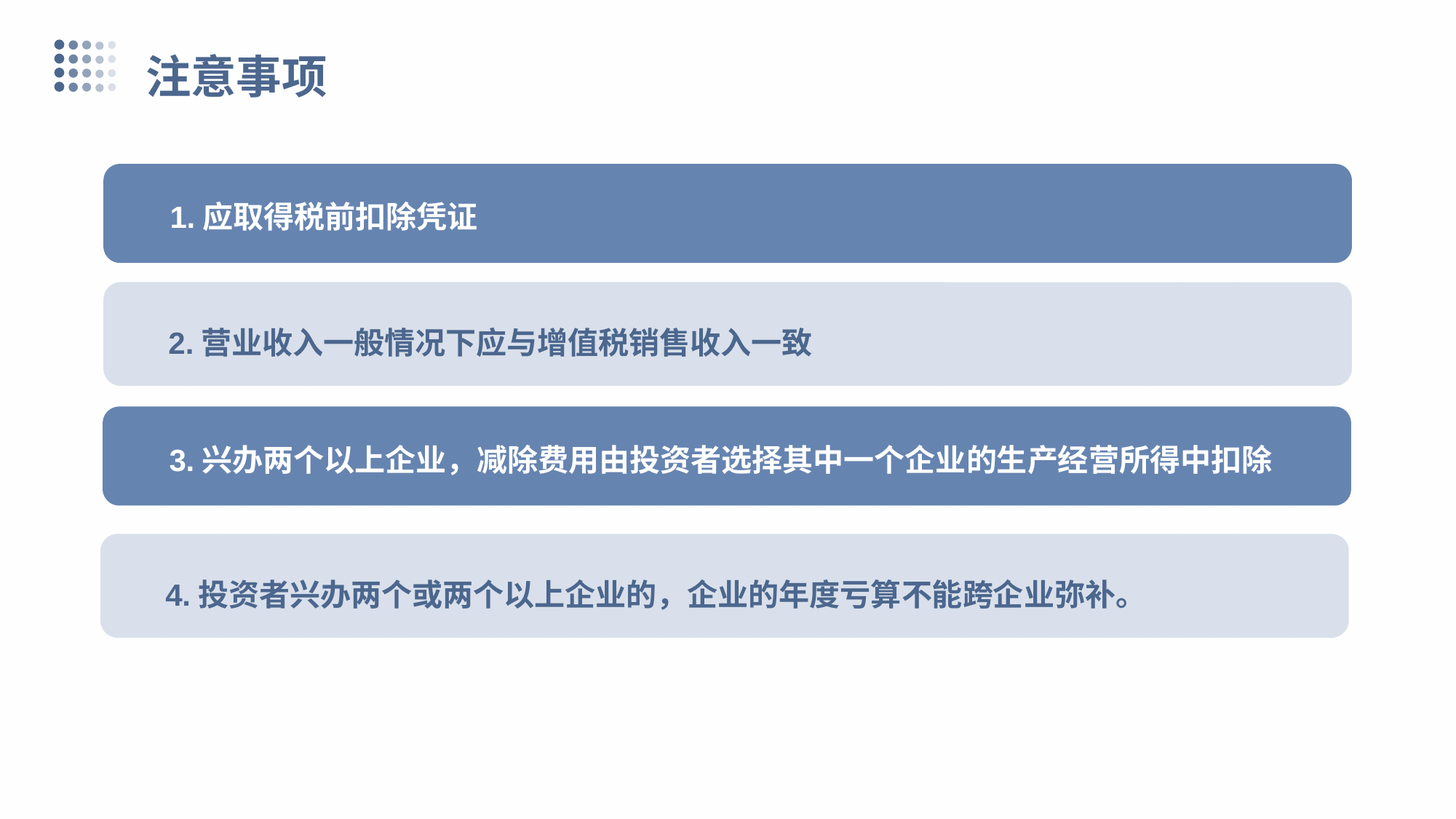

注意事项

1.应取得税前扣除凭证

2.营业收入一般情况下应与增值税销售收入一致

3.兴办两个以上企业，减除费用由投资者选择其中一个企业的生产经营所得中扣除

4.投资者兴办两个或两个以上企业的，企业的年度亏算不能跨企业弥补。